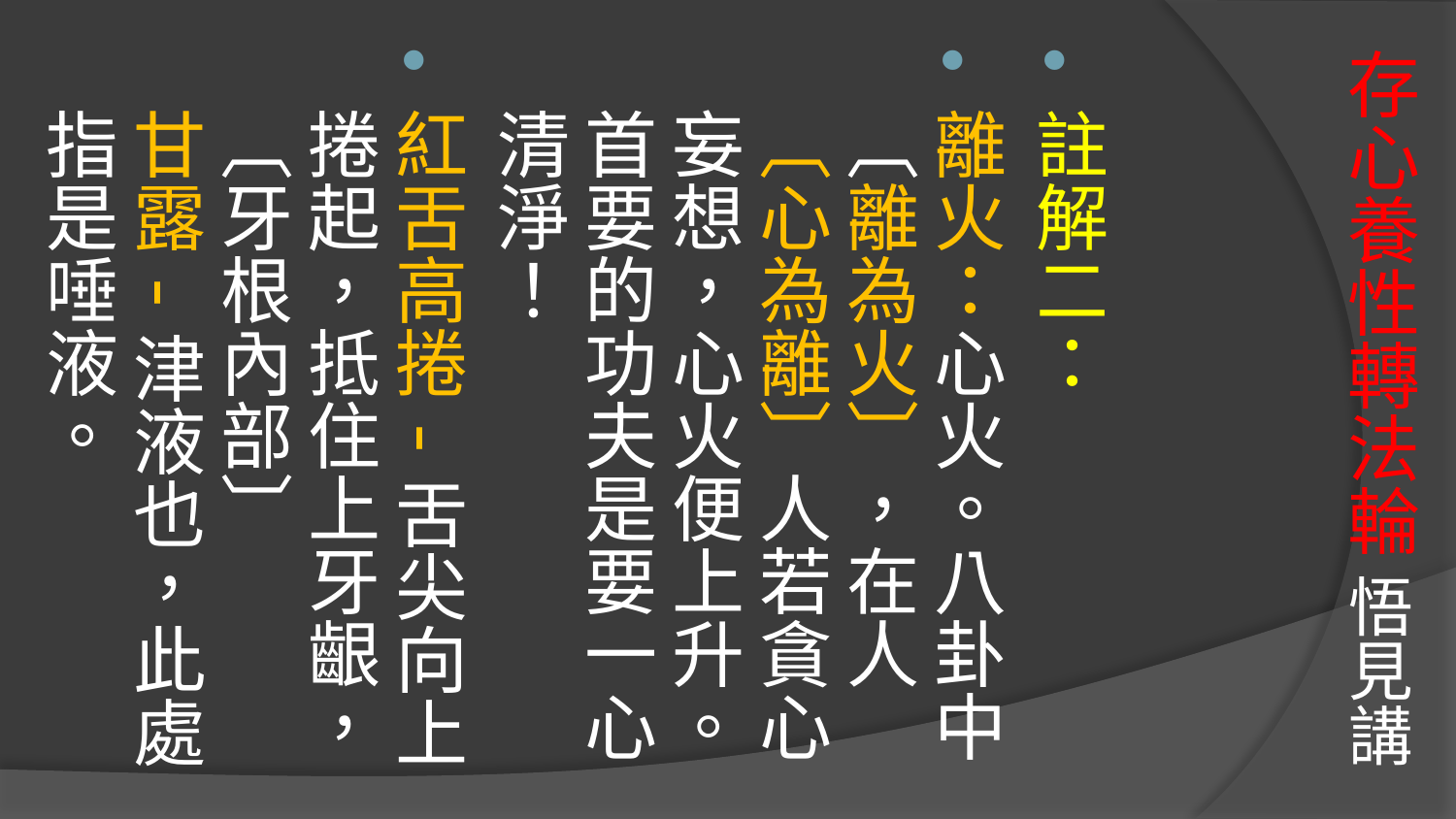

# 存心養性轉法輪 悟見講
註解二：
離火：心火。八卦中〔離為火〕，在人〔心為離〕人若貪心妄想，心火便上升。首要的功夫是要一心清淨！
紅舌高捲-舌尖向上捲起，抵住上牙齦，〔牙根內部〕
甘露-津液也，此處指是唾液。